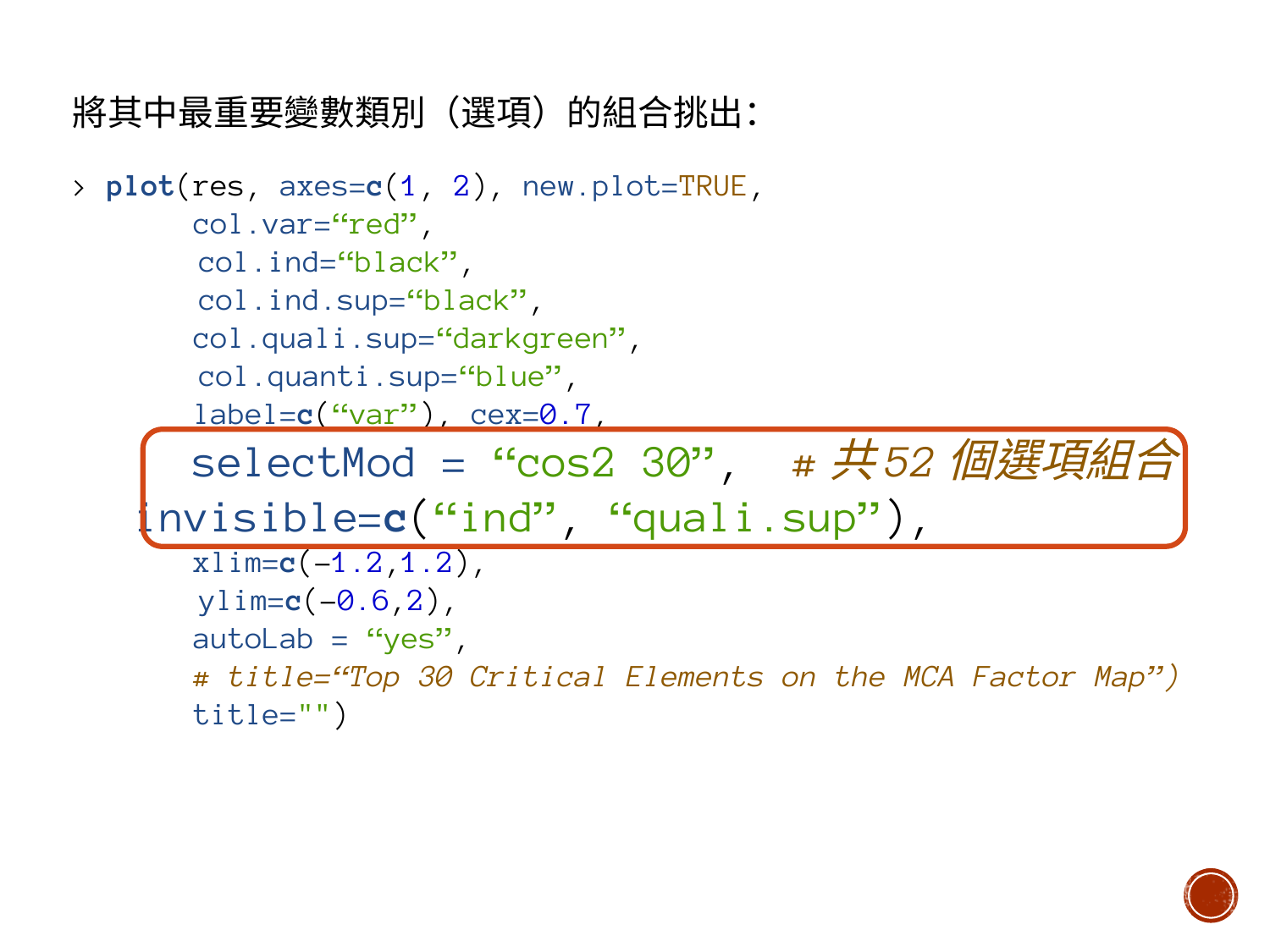

將其中最重要變數類別（選項）的組合挑出：
> plot(res, axes=c(1, 2), new.plot=TRUE,
       col.var=“red”,
	col.ind=“black”,
	col.ind.sup=“black”,
       col.quali.sup=“darkgreen”,
	col.quanti.sup=“blue”,
       label=c(“var”), cex=0.7,
       selectMod = “cos2 30”,  #共52個選項組合
     invisible=c(“ind”, “quali.sup”),
       xlim=c(-1.2,1.2),
	ylim=c(-0.6,2),
       autoLab = “yes”,
       # title=“Top 30 Critical Elements on the MCA Factor Map”)
       title="")